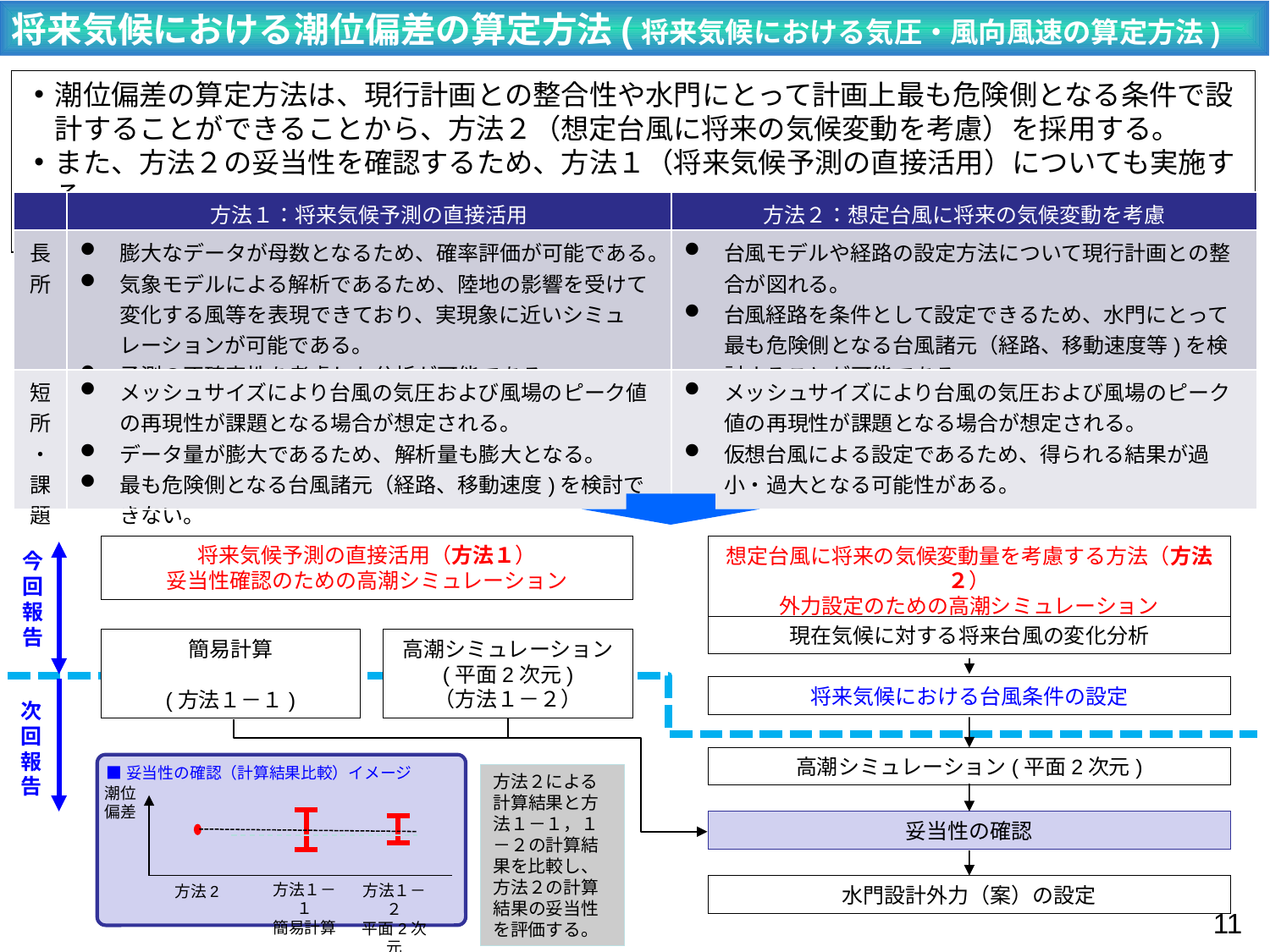

将来気候における潮位偏差の算定方法(将来気候における気圧・風向風速の算定方法)
潮位偏差の算定方法は、現行計画との整合性や水門にとって計画上最も危険側となる条件で設計することができることから、方法２（想定台風に将来の気候変動を考慮）を採用する。
また、方法２の妥当性を確認するため、方法１（将来気候予測の直接活用）についても実施する。

|  | 方法１：将来気候予測の直接活用 | 方法２：想定台風に将来の気候変動を考慮 |
| --- | --- | --- |
| 長所 | 膨大なデータが母数となるため、確率評価が可能である。 気象モデルによる解析であるため、陸地の影響を受けて変化する風等を表現できており、実現象に近いシミュレーションが可能である。 予測の不確実性を考慮した分析が可能である。 | 台風モデルや経路の設定方法について現行計画との整合が図れる。 台風経路を条件として設定できるため、水門にとって最も危険側となる台風諸元（経路、移動速度等)を検討することが可能である。 |
| 短所・課題 | メッシュサイズにより台風の気圧および風場のピーク値の再現性が課題となる場合が想定される。 データ量が膨大であるため、解析量も膨大となる。 最も危険側となる台風諸元（経路、移動速度)を検討できない。 | メッシュサイズにより台風の気圧および風場のピーク値の再現性が課題となる場合が想定される。 仮想台風による設定であるため、得られる結果が過小・過大となる可能性がある。 |

将来気候予測の直接活用（方法１）
妥当性確認のための高潮シミュレーション
想定台風に将来の気候変動量を考慮する方法（方法２）
外力設定のための高潮シミュレーション
今回報告
現在気候に対する将来台風の変化分析
高潮シミュレーション
(平面2次元)
（方法１－２）
簡易計算

(方法１－１)

将来気候における台風条件の設定
次回報告

高潮シミュレーション(平面2次元)

■妥当性の確認（計算結果比較）イメージ
方法２による計算結果と方法１－１，１－２の計算結果を比較し、方法２の計算結果の妥当性を評価する。
潮位偏差
方法１－１
簡易計算
方法１－２
平面2次元
方法2
妥当性の確認

水門設計外力（案）の設定
11